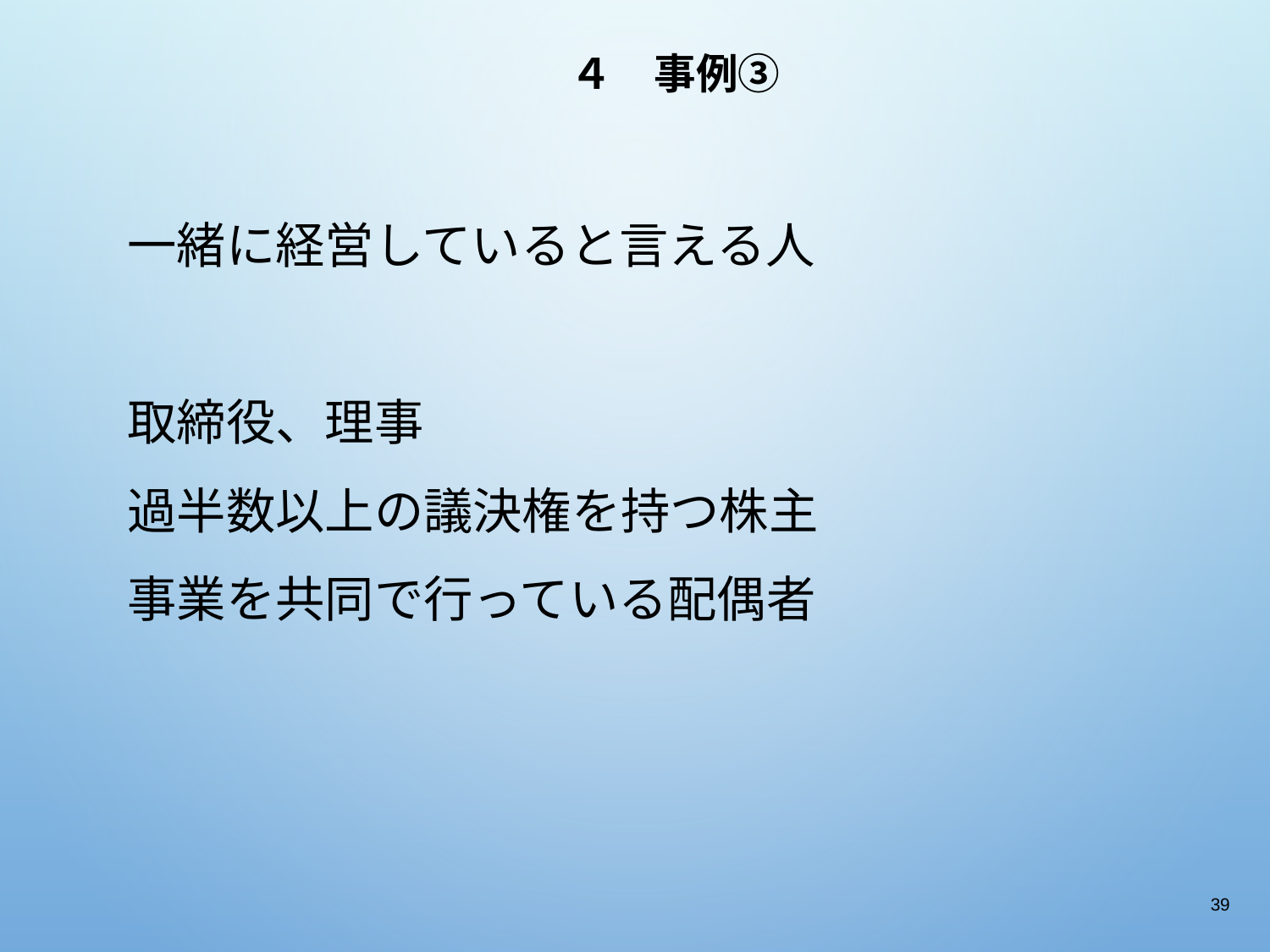

# ４　事例③
一緒に経営していると言える人

取締役、理事
過半数以上の議決権を持つ株主
事業を共同で行っている配偶者

39